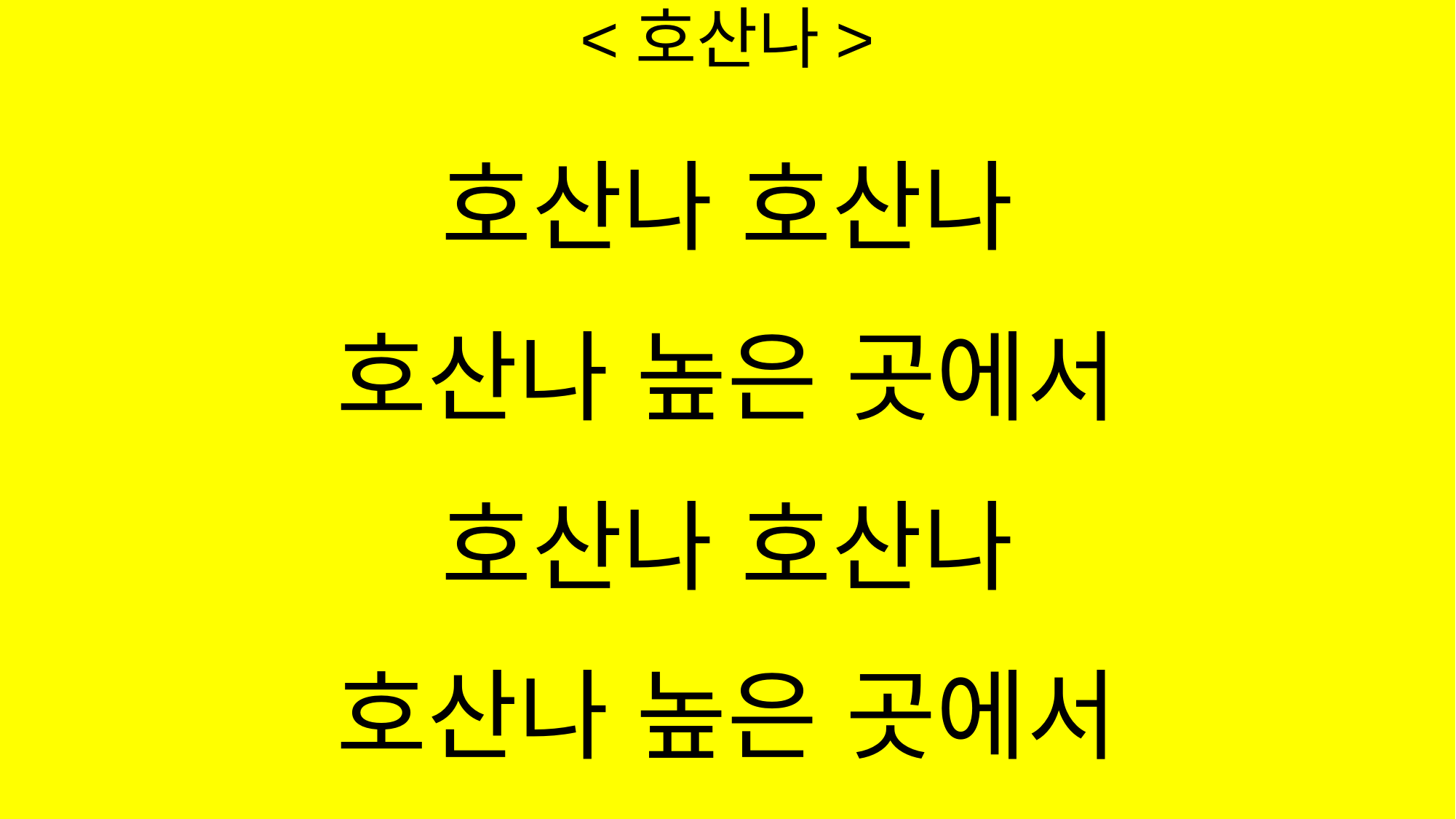

# <호산나>
호산나 호산나

호산나 높은 곳에서

호산나 호산나

호산나 높은 곳에서